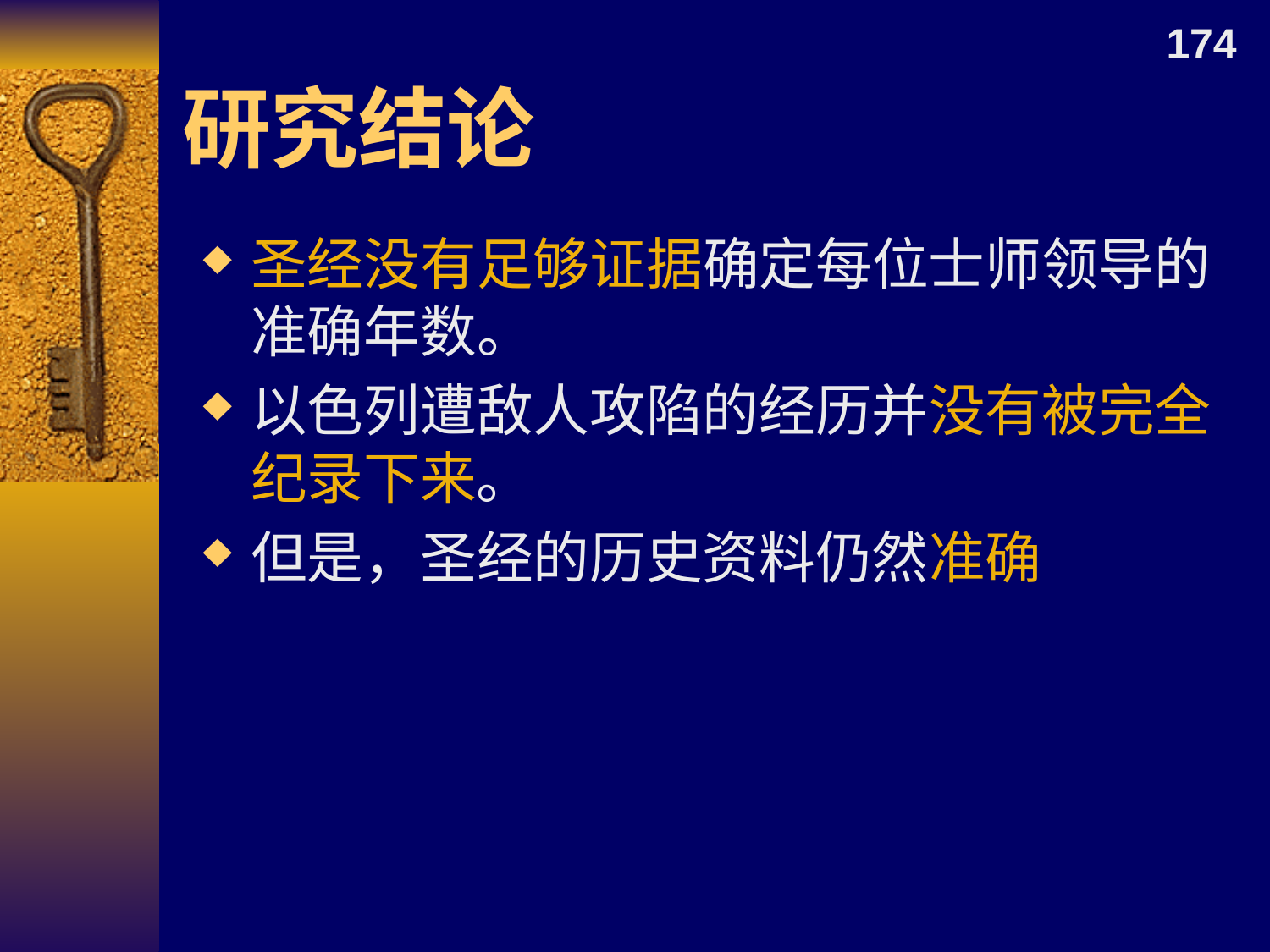

174
# 研究结论
圣经没有足够证据确定每位士师领导的准确年数。
以色列遭敌人攻陷的经历并没有被完全纪录下来。
但是，圣经的历史资料仍然准确